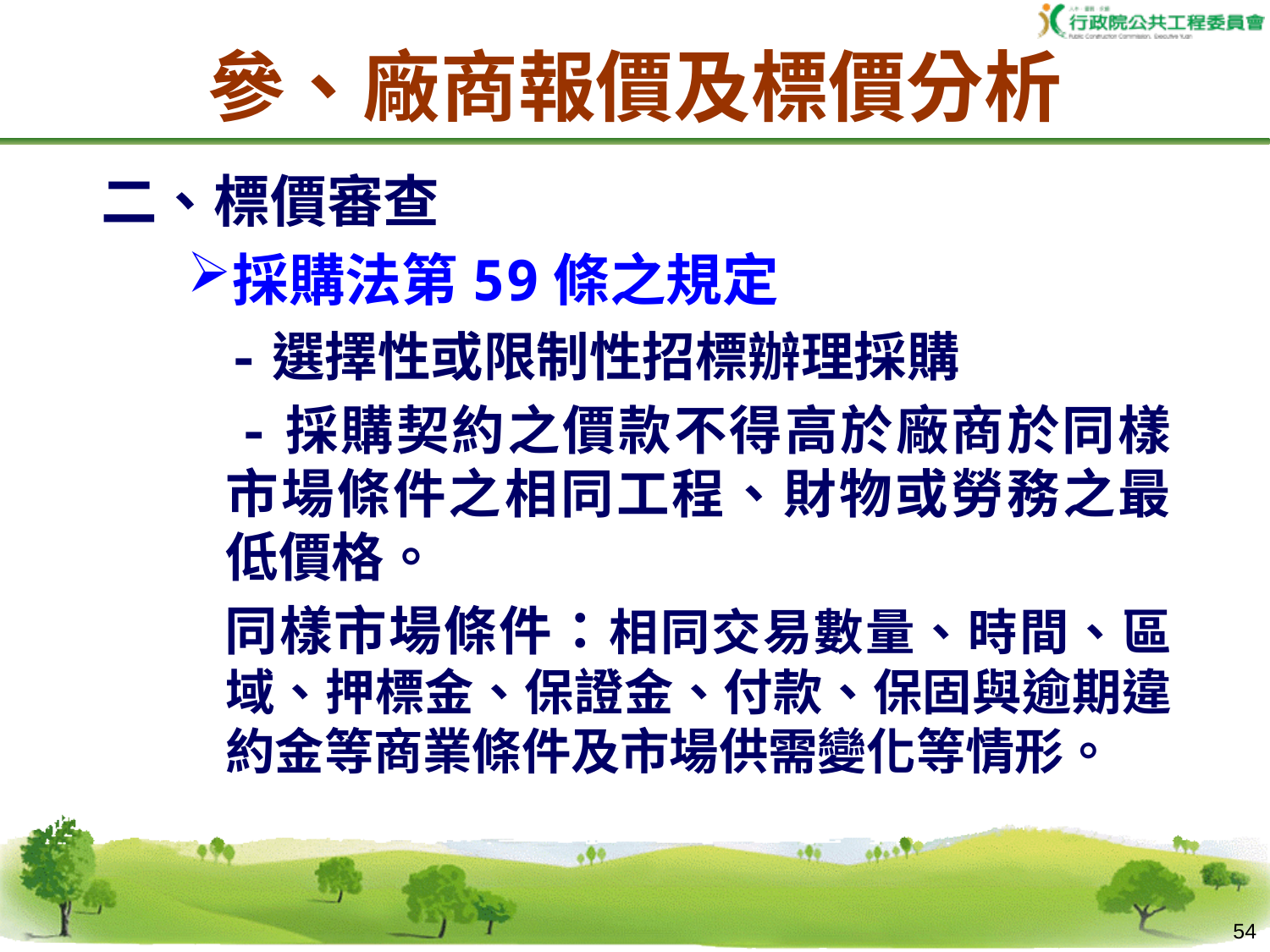

參、廠商報價及標價分析
二、標價審查
採購法第59條之規定
    -選擇性或限制性招標辦理採購
    -採購契約之價款不得高於廠商於同樣市場條件之相同工程、財物或勞務之最低價格。
　　 同樣市場條件：相同交易數量、時間、區域、押標金、保證金、付款、保固與逾期違約金等商業條件及市場供需變化等情形。
54